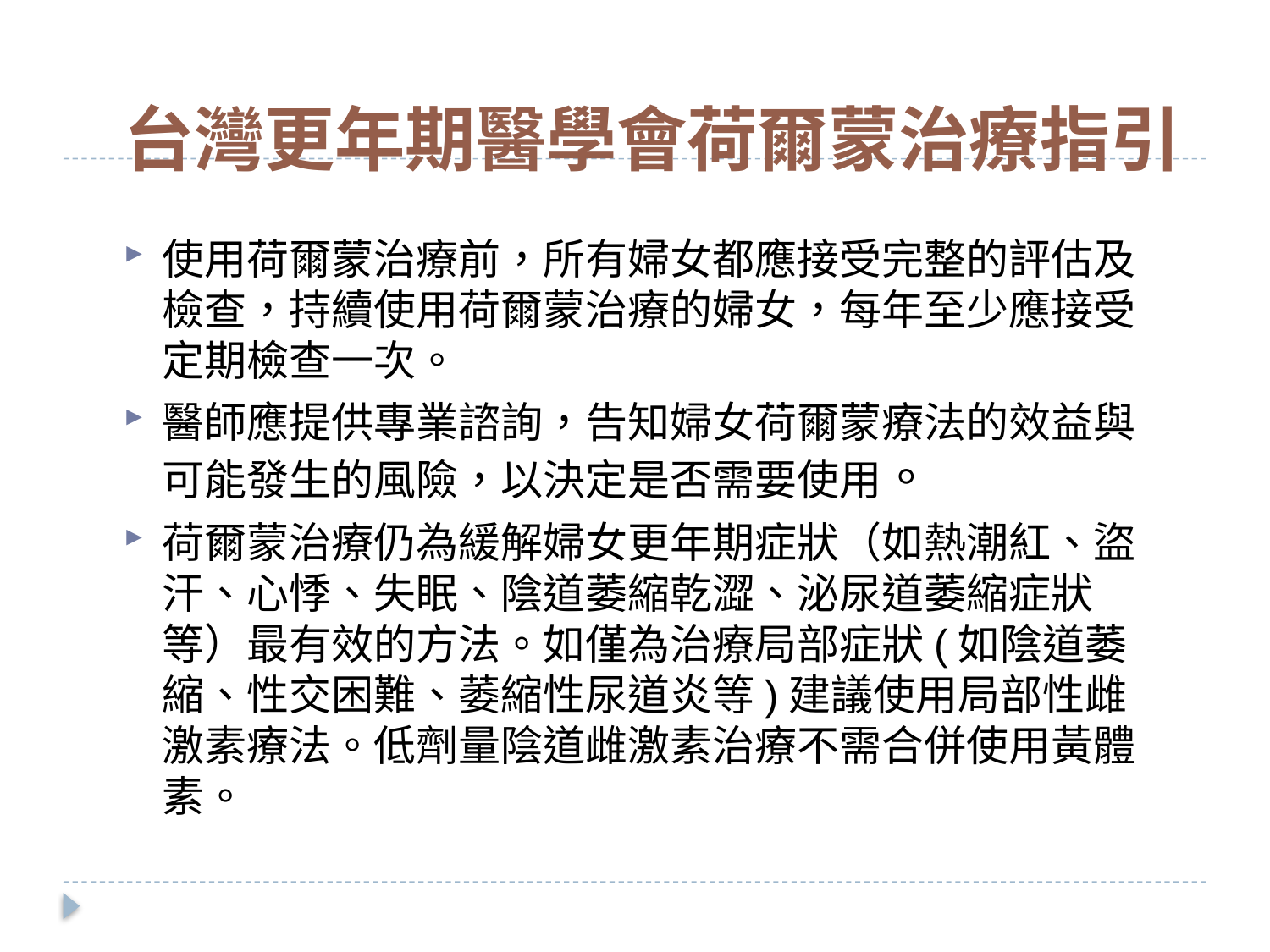

# 台灣更年期醫學會荷爾蒙治療指引
使用荷爾蒙治療前，所有婦女都應接受完整的評估及檢查，持續使用荷爾蒙治療的婦女，每年至少應接受定期檢查一次。
醫師應提供專業諮詢，告知婦女荷爾蒙療法的效益與可能發生的風險，以決定是否需要使用。
荷爾蒙治療仍為緩解婦女更年期症狀（如熱潮紅、盜汗、心悸、失眠、陰道萎縮乾澀、泌尿道萎縮症狀等）最有效的方法。如僅為治療局部症狀(如陰道萎縮、性交困難、萎縮性尿道炎等)建議使用局部性雌激素療法。低劑量陰道雌激素治療不需合併使用黃體素。